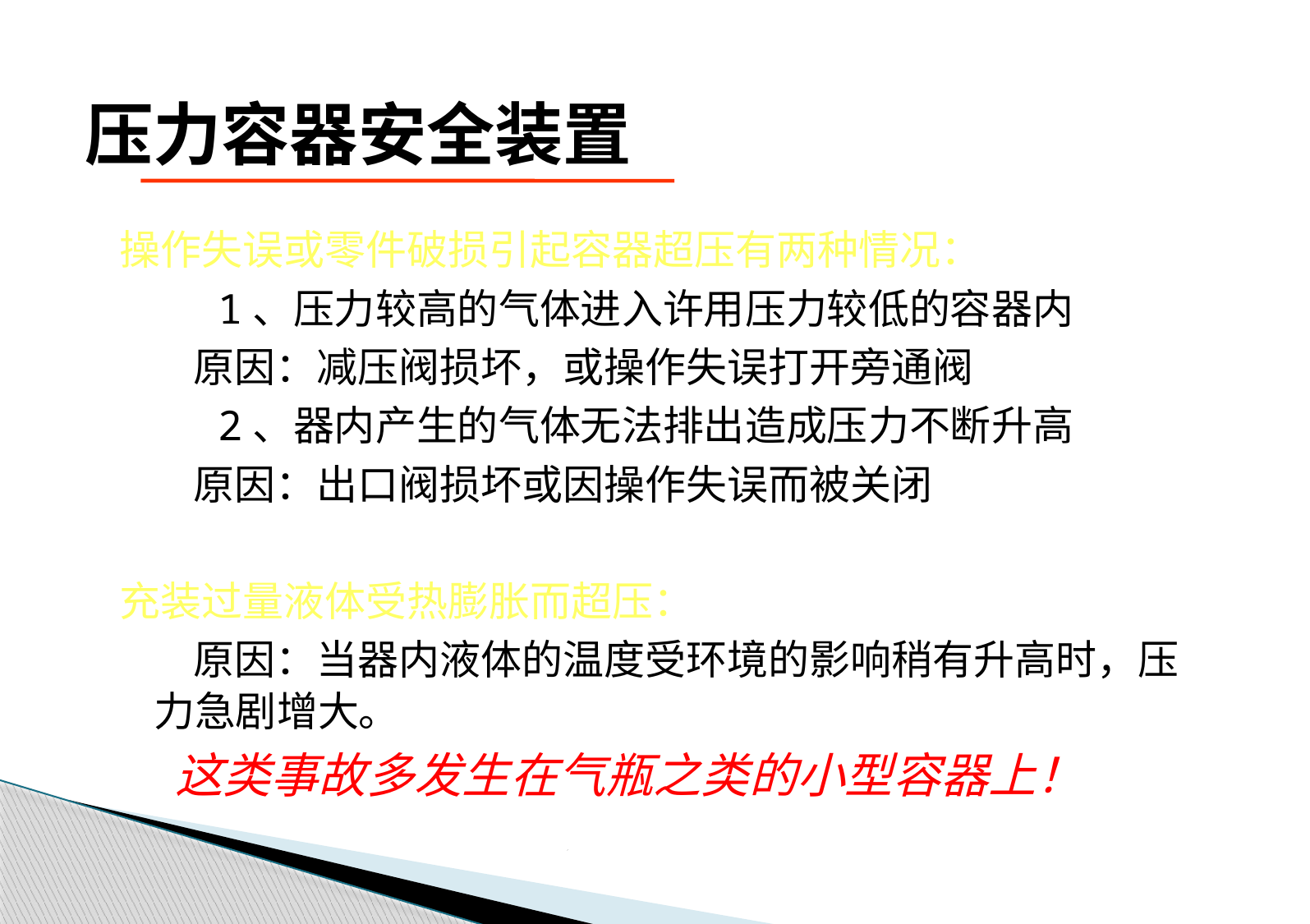

# 压力容器安全装置

操作失误或零件破损引起容器超压有两种情况：
    1、压力较高的气体进入许用压力较低的容器内
       原因：减压阀损坏，或操作失误打开旁通阀
    2、器内产生的气体无法排出造成压力不断升高
       原因：出口阀损坏或因操作失误而被关闭

充装过量液体受热膨胀而超压：
       原因：当器内液体的温度受环境的影响稍有升高时，压力急剧增大。
     这类事故多发生在气瓶之类的小型容器上！